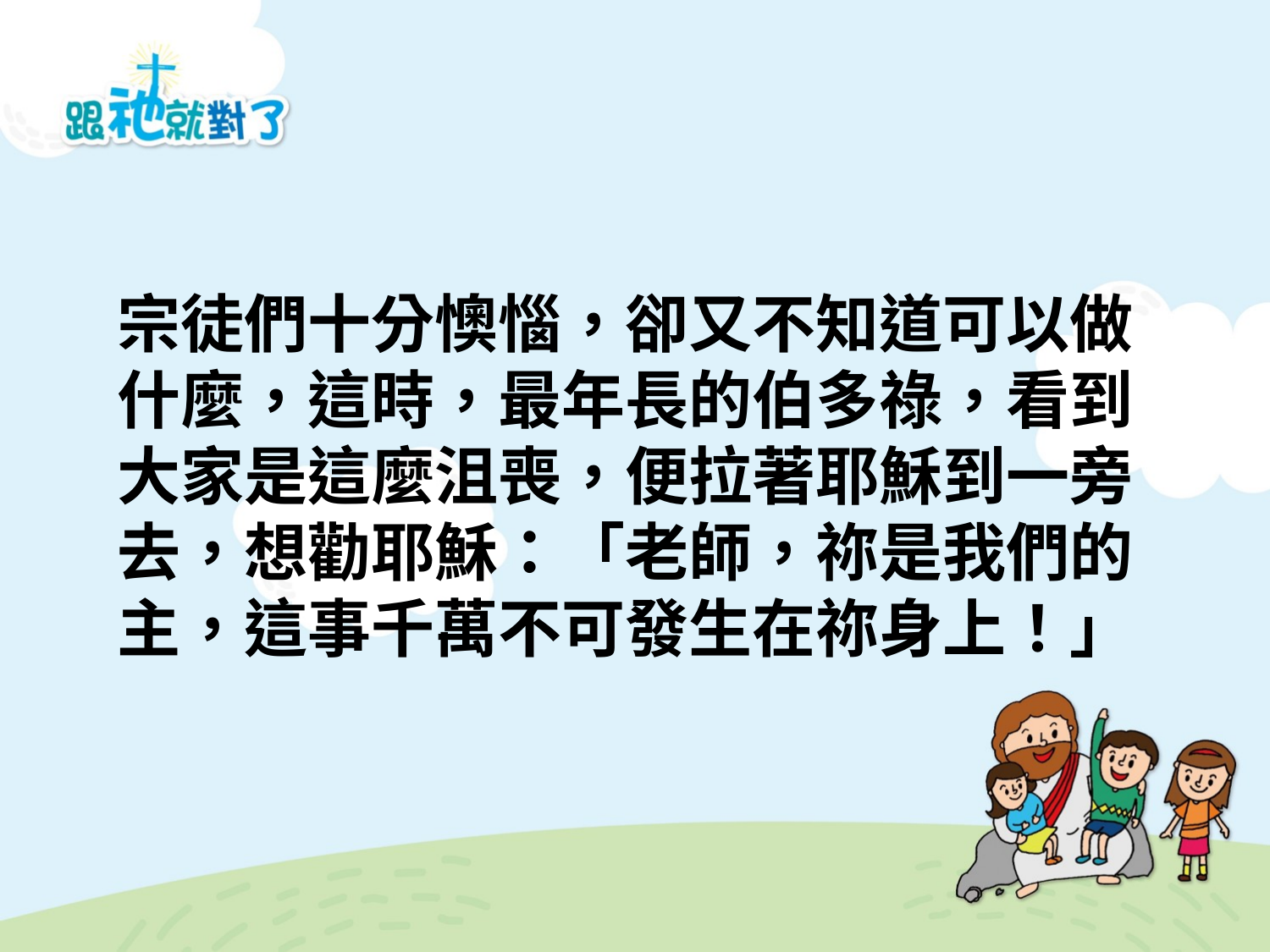

宗徒們十分懊惱，卻又不知道可以做什麼，這時，最年長的伯多祿，看到大家是這麼沮喪，便拉著耶穌到一旁去，想勸耶穌：「老師，祢是我們的主，這事千萬不可發生在祢身上！」